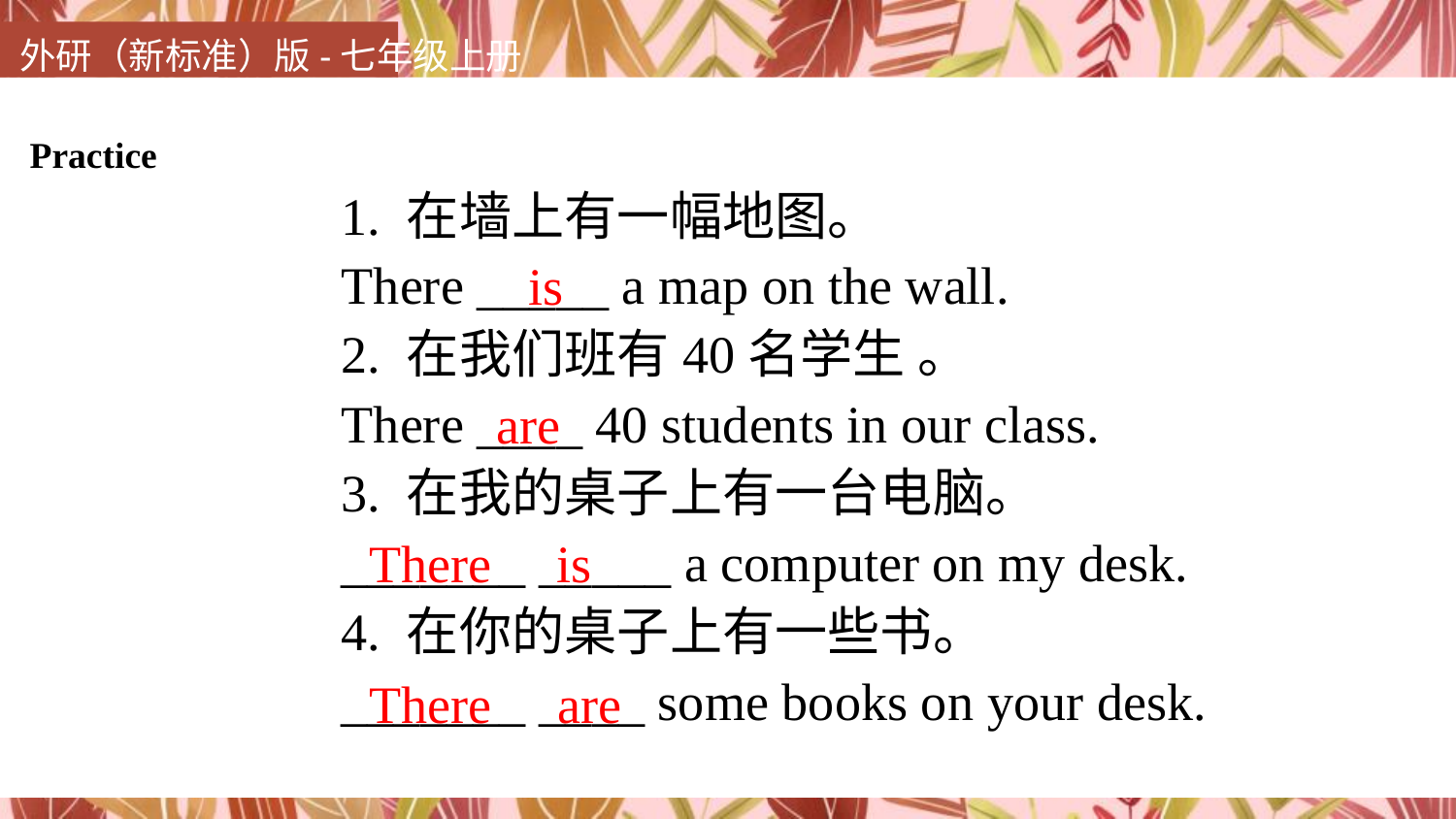

Practice
1. 在墙上有一幅地图。
There _____ a map on the wall.
2. 在我们班有40名学生 。
There ____ 40 students in our class.
3. 在我的桌子上有一台电脑。
_______ _____ a computer on my desk.
4. 在你的桌子上有一些书。
_______ ____ some books on your desk.
is
are
There     is
There     are